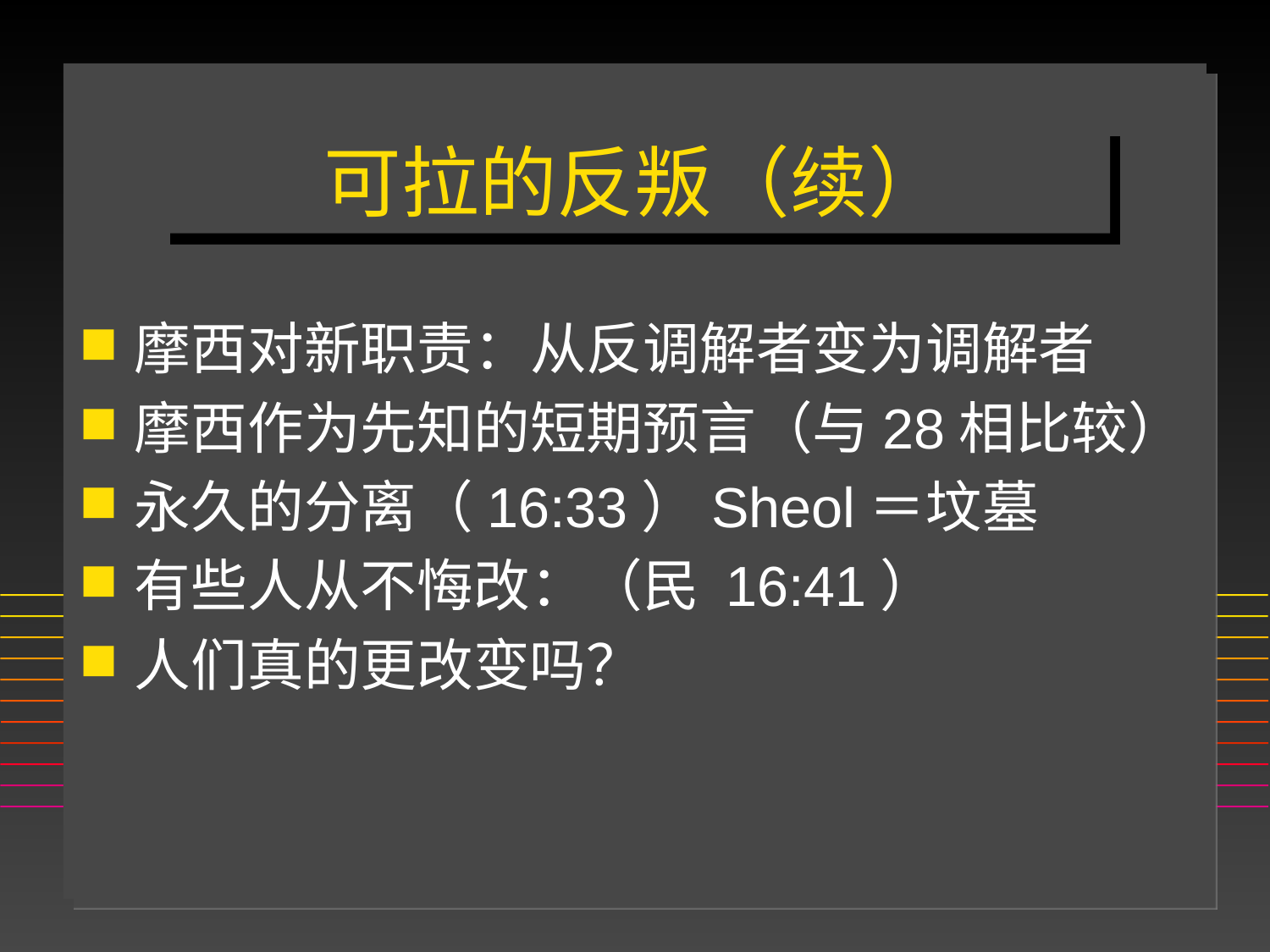

# 可拉的反叛（续）
摩西对新职责：从反调解者变为调解者
摩西作为先知的短期预言（与28相比较）
永久的分离（16:33）Sheol＝坟墓
有些人从不悔改：（民 16:41）
人们真的更改变吗？